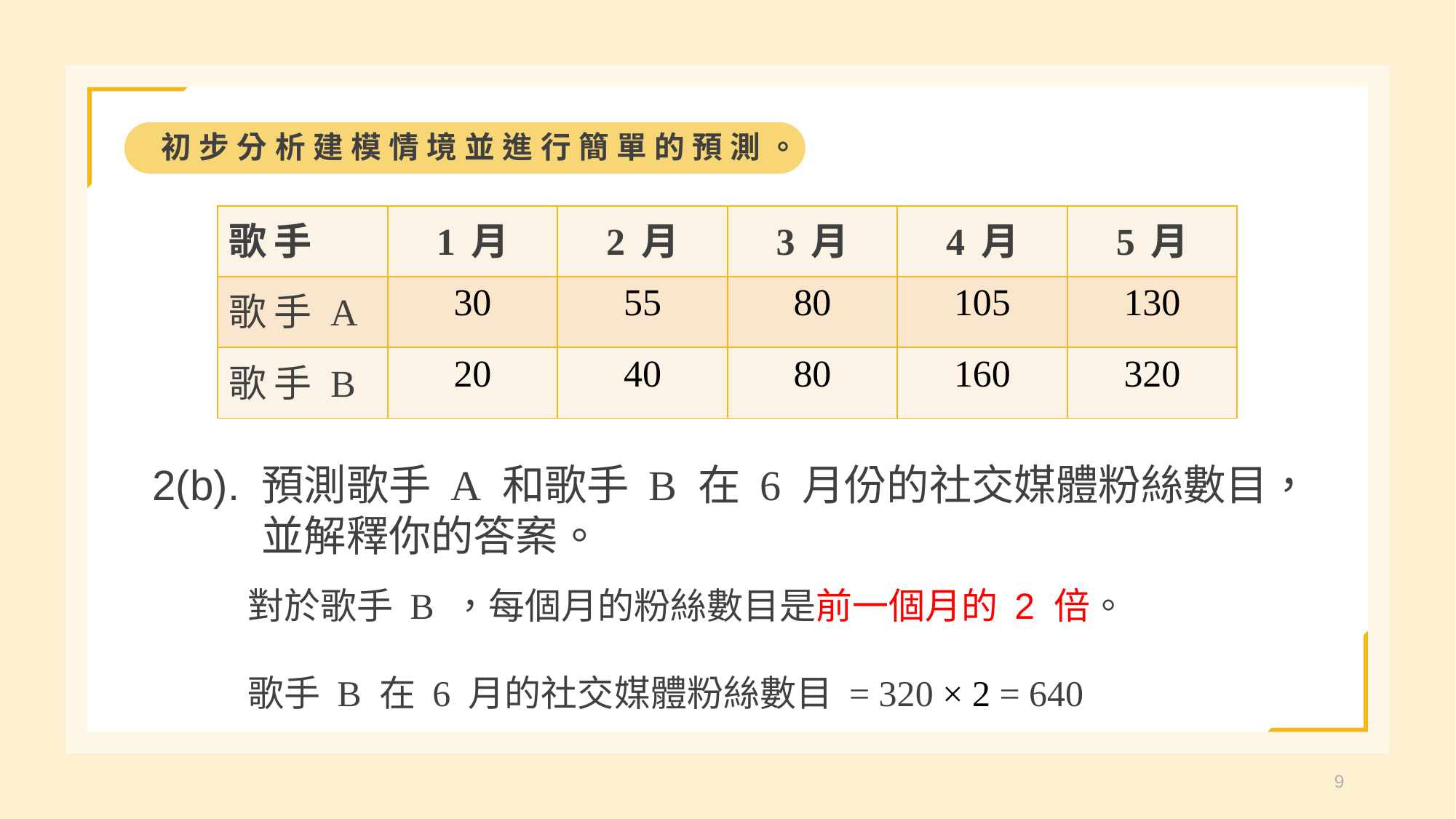

初步分析建模情境並進行簡單的預測。
| 歌手 | 1月 | 2月 | 3月 | 4月 | 5月 |
| --- | --- | --- | --- | --- | --- |
| 歌手A | 30 | 55 | 80 | 105 | 130 |
| 歌手B | 20 | 40 | 80 | 160 | 320 |
2(b).	預測歌手 A 和歌手 B 在 6 月份的社交媒體粉絲數目，
	並解釋你的答案。
對於歌手 B ，每個月的粉絲數目是前一個月的 2 倍。

歌手 B 在 6 月的社交媒體粉絲數目 = 320 × 2 = 640
9